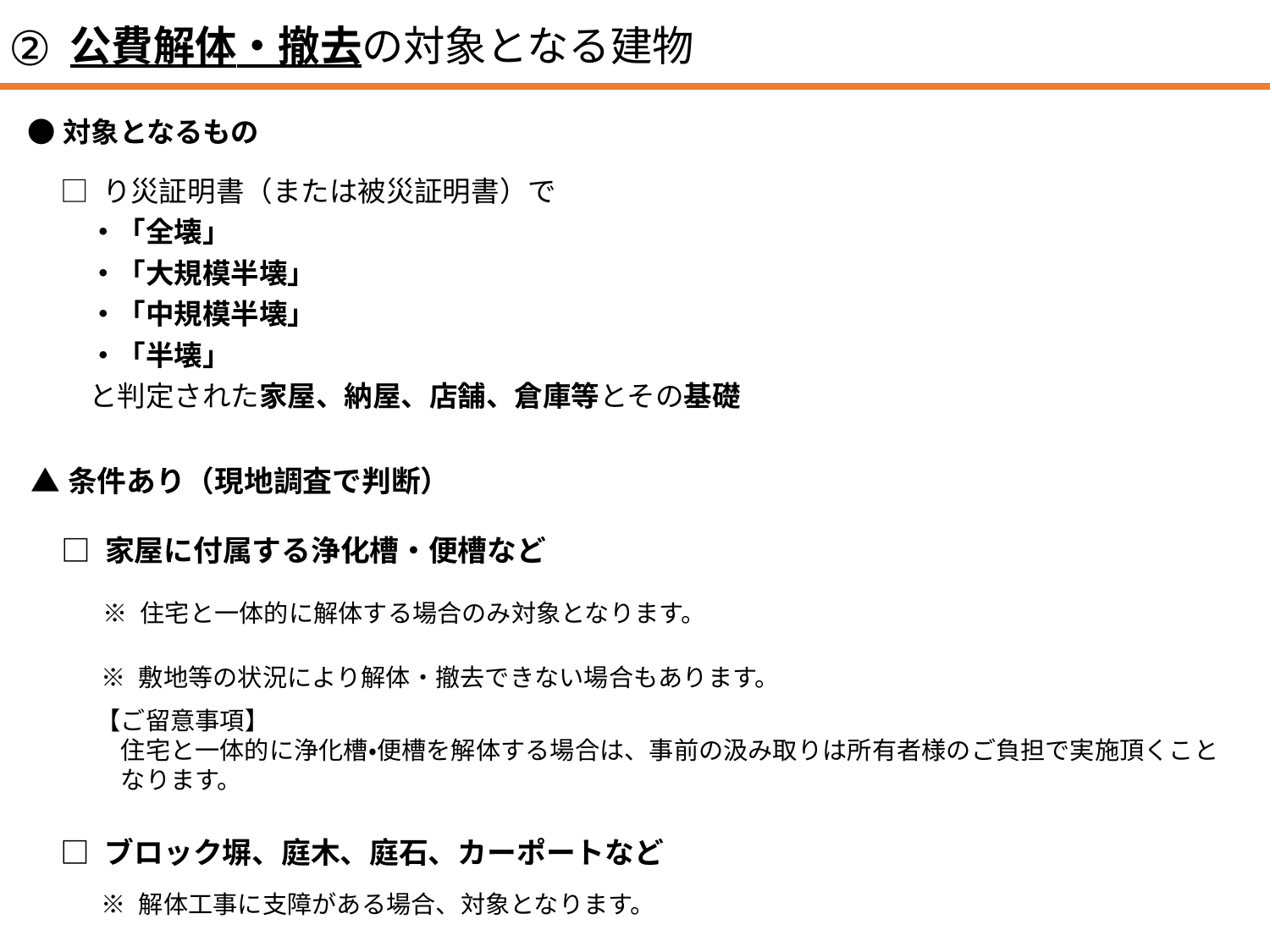

公費解体・撤去の対象となる建物

②

●対象となるもの
□ り災証明書（または被災証明書）で
　・「全壊」
　・「大規模半壊」
　・「中規模半壊」
　・「半壊」
　と判定された家屋、納屋、店舗、倉庫等とその基礎

▲条件あり（現地調査で判断）
□ 家屋に付属する浄化槽・便槽など
※ 住宅と一体的に解体する場合のみ対象となります。
※ 敷地等の状況により解体・撤去できない場合もあります。
【ご留意事項】
　住宅と一体的に浄化槽・便槽を解体する場合は、事前の汲み取りは所有者様のご負担で実施頂くこと
　なります。

□ ブロック塀、庭木、庭石、カーポートなど
※ 解体工事に支障がある場合、対象となります。